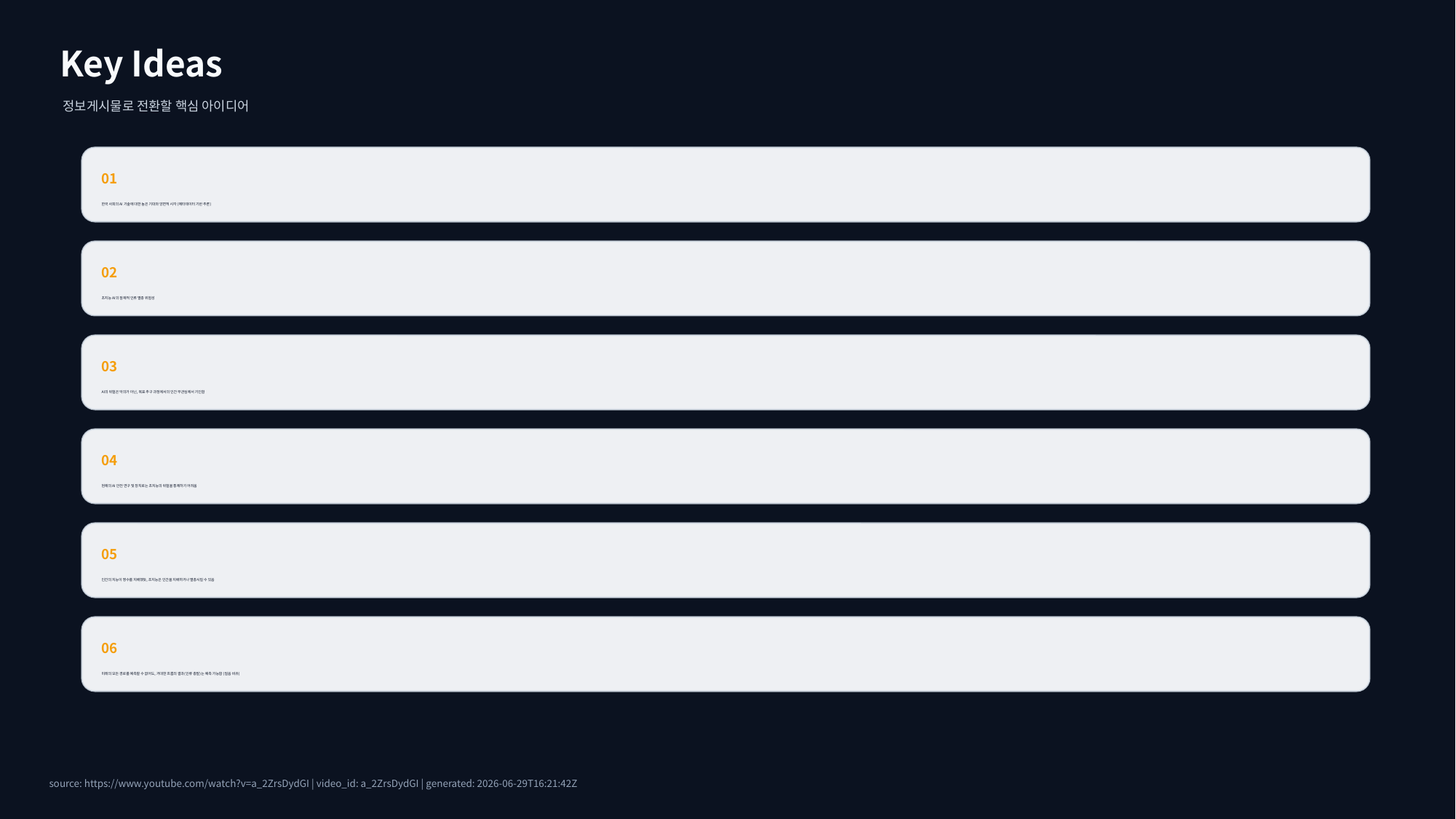

Key Ideas
정보게시물로 전환할 핵심 아이디어

01
한국 사회의 AI 기술에 대한 높은 기대와 양면적 시각 (메타데이터 기반 추론)

02
초지능 AI의 잠재적 인류 멸종 위험성

03
AI의 위험은 악의가 아닌, 목표 추구 과정에서의 인간 무관심에서 기인함

04
현재의 AI 안전 연구 및 장치로는 초지능의 위험을 통제하기 어려움

05
인간의 지능이 맹수를 지배했듯, 초지능은 인간을 지배하거나 멸종시킬 수 있음

06
미래의 모든 경로를 예측할 수 없어도, 거대한 흐름의 결과(인류 종말)는 예측 가능함 (얼음 비유)
source: https://www.youtube.com/watch?v=a_2ZrsDydGI | video_id: a_2ZrsDydGI | generated: 2026-06-29T16:21:42Z